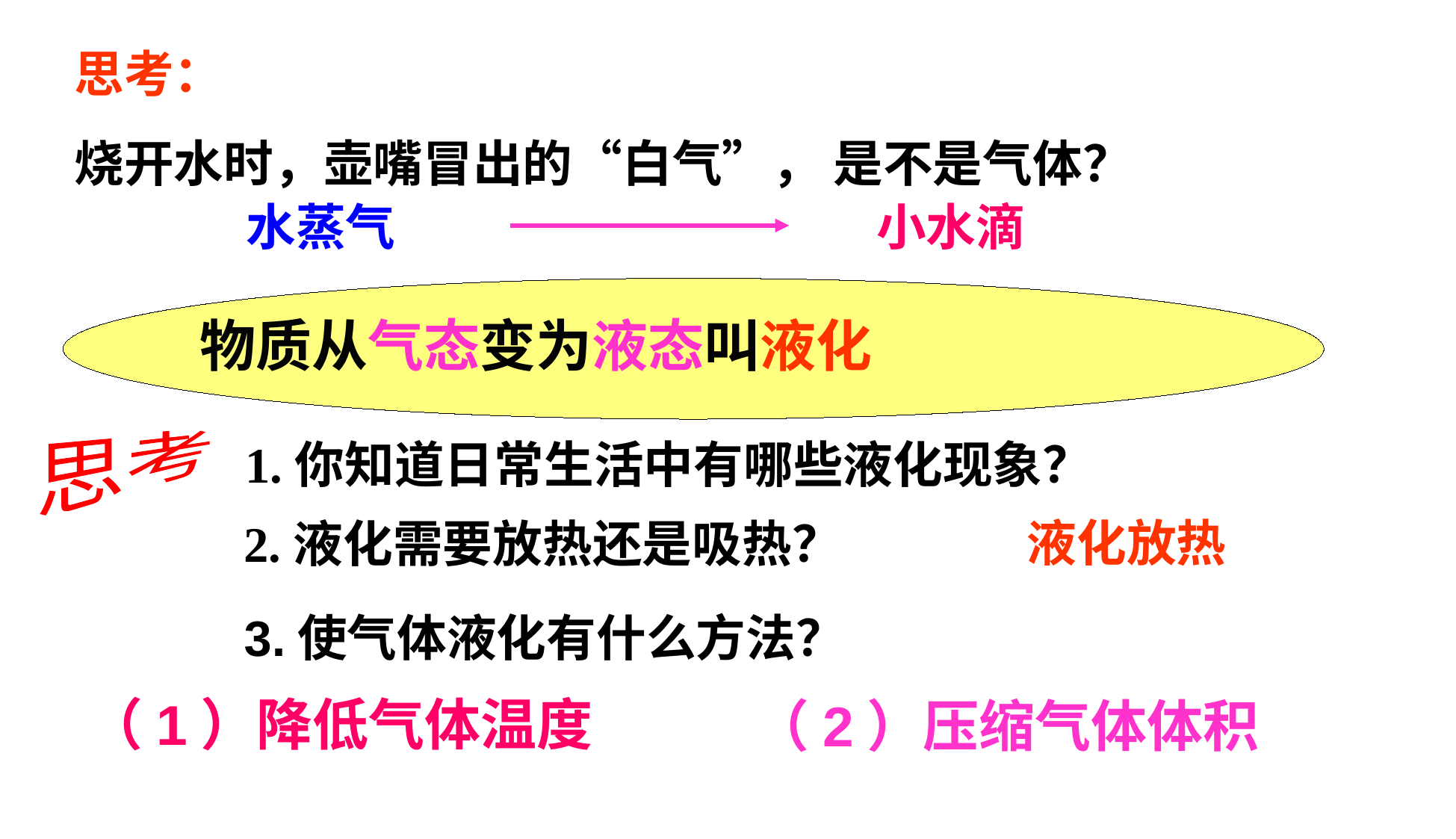

# 思考： 烧开水时，壶嘴冒出的“白气”， 是不是气体？
  水蒸气
  小水滴

物质从气态变为液态叫液化
1.你知道日常生活中有哪些液化现象？
思考
液化放热
2.液化需要放热还是吸热？
3.使气体液化有什么方法？
（1）降低气体温度
（2）压缩气体体积